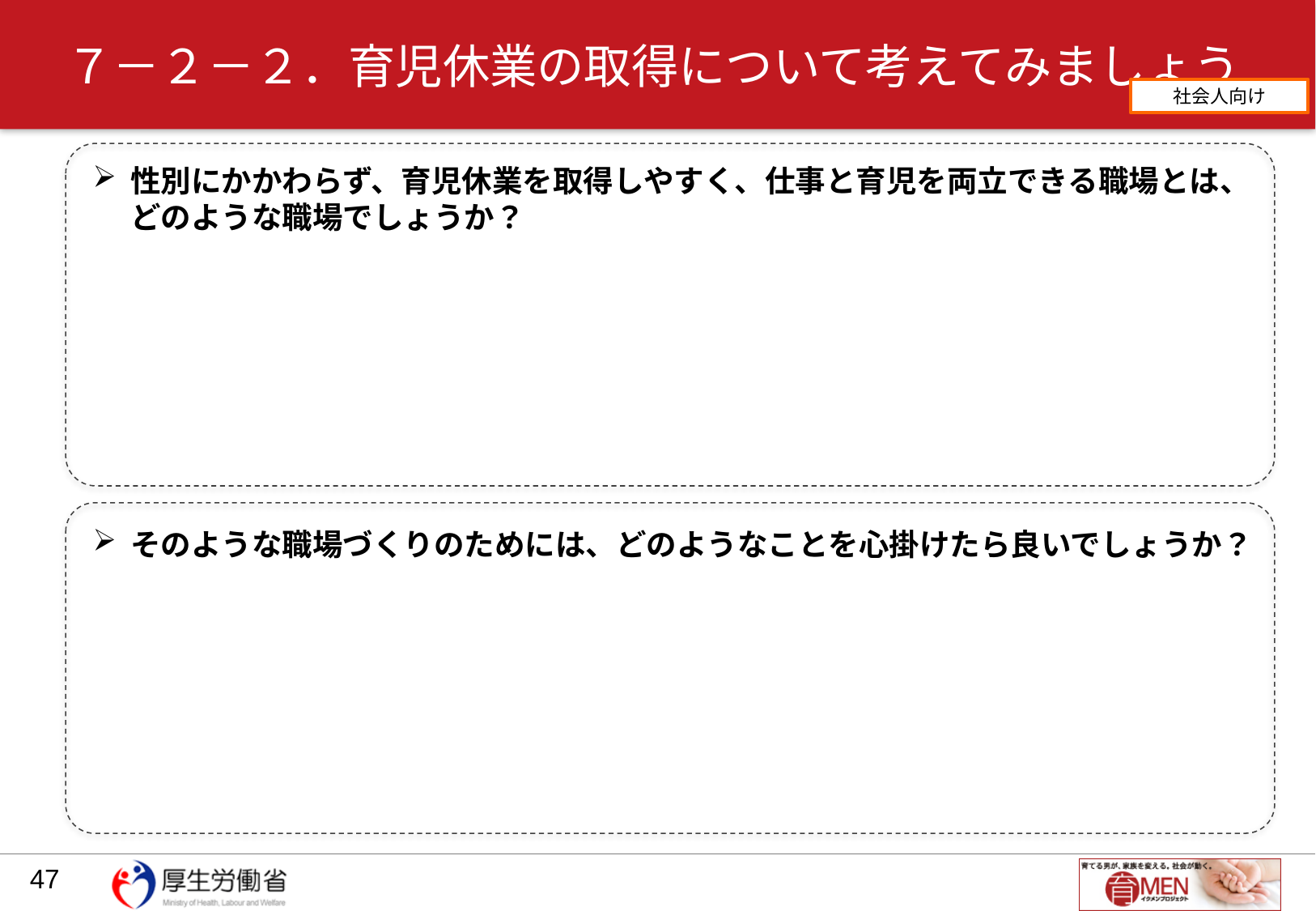

# ７－２－２．育児休業の取得について考えてみましょう
社会人向け

性別にかかわらず、育児休業を取得しやすく、仕事と育児を両立できる職場とは、どのような職場でしょうか？

そのような職場づくりのためには、どのようなことを心掛けたら良いでしょうか？
47